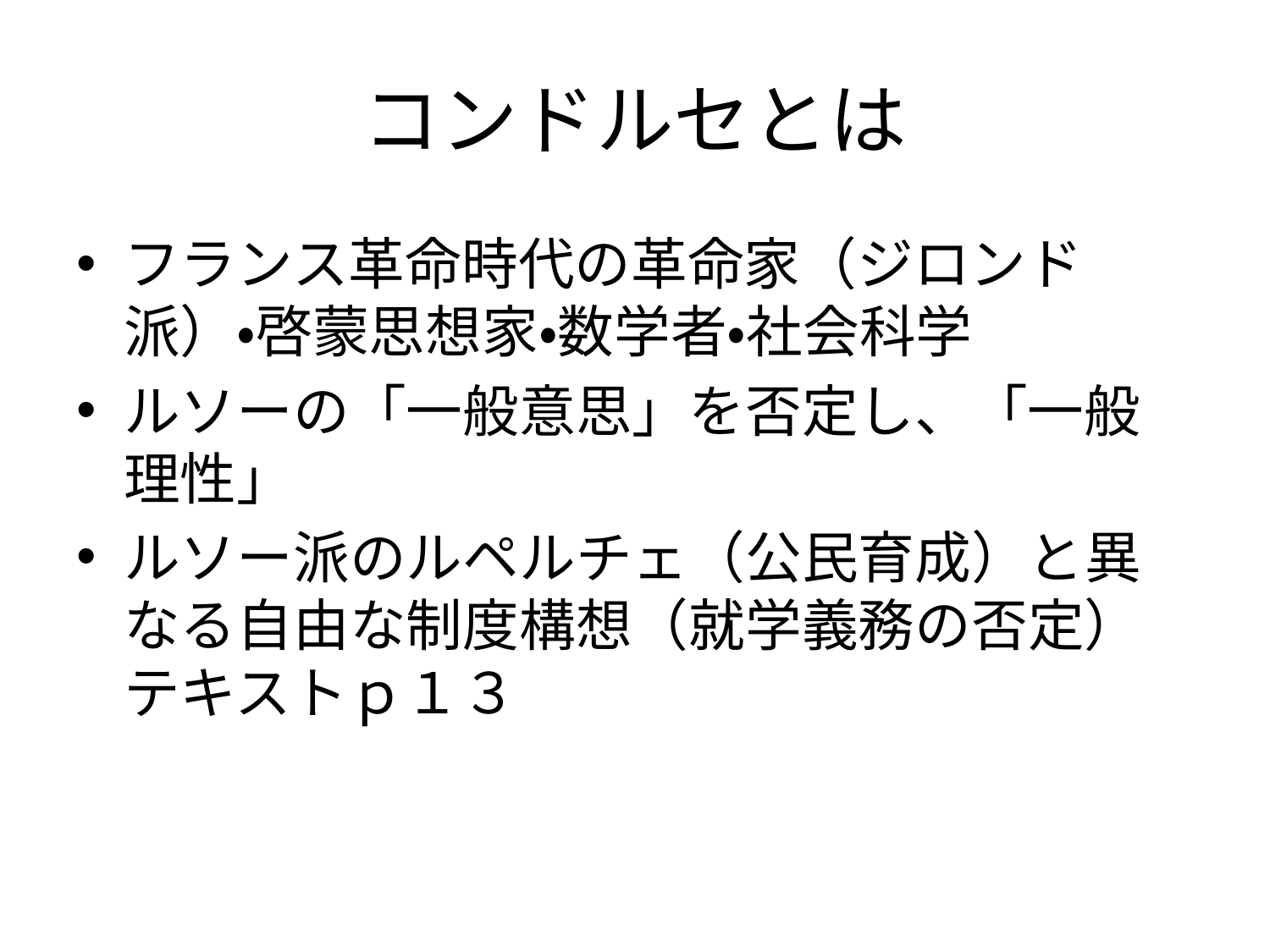

# コンドルセとは
フランス革命時代の革命家（ジロンド派）・啓蒙思想家・数学者・社会科学
ルソーの「一般意思」を否定し、「一般理性」
ルソー派のルペルチェ（公民育成）と異なる自由な制度構想（就学義務の否定）テキストｐ１３